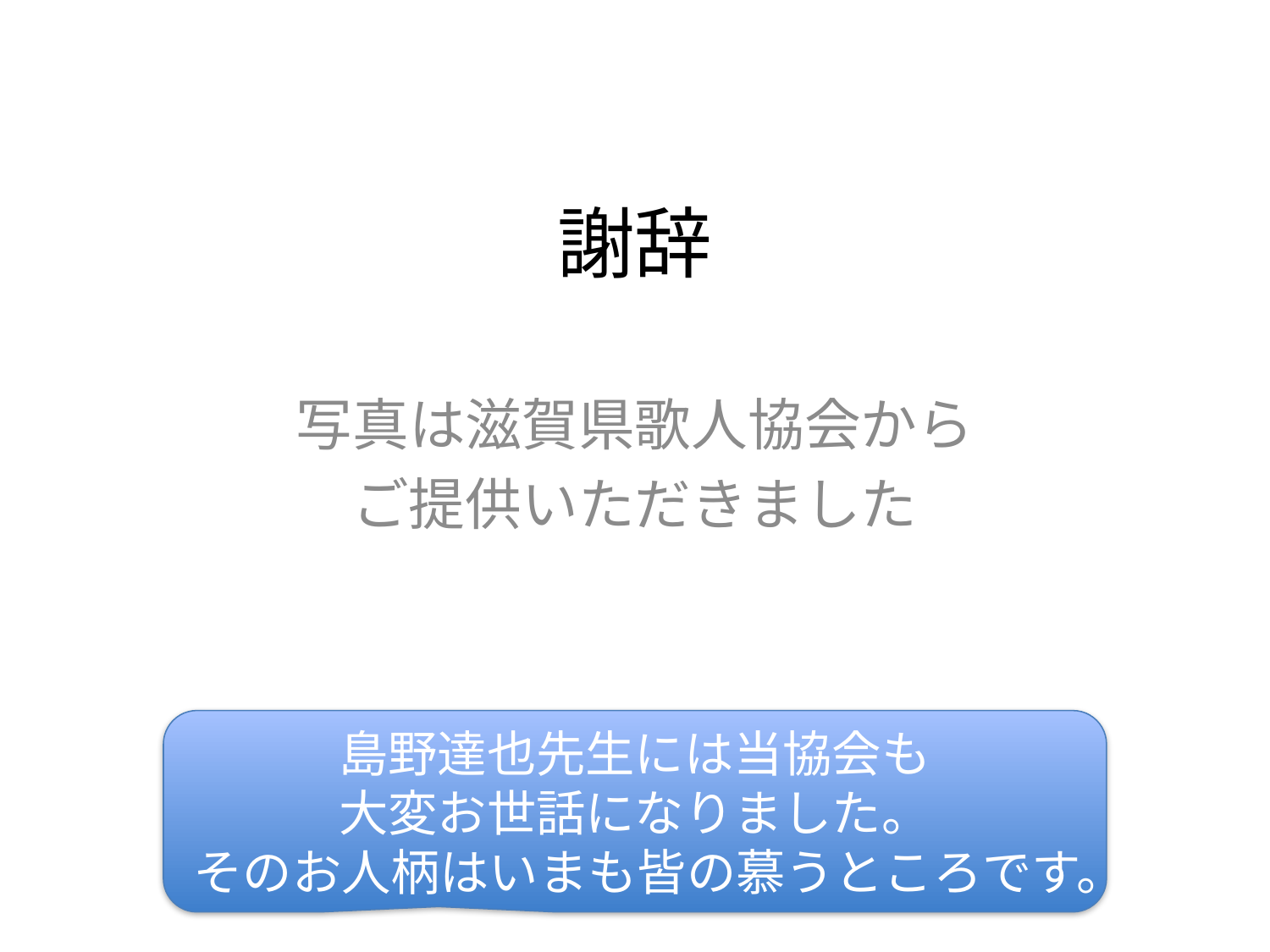

# 謝辞
写真は滋賀県歌人協会から
ご提供いただきました
島野達也先生には当協会も
大変お世話になりました。
そのお人柄はいまも皆の慕うところです。